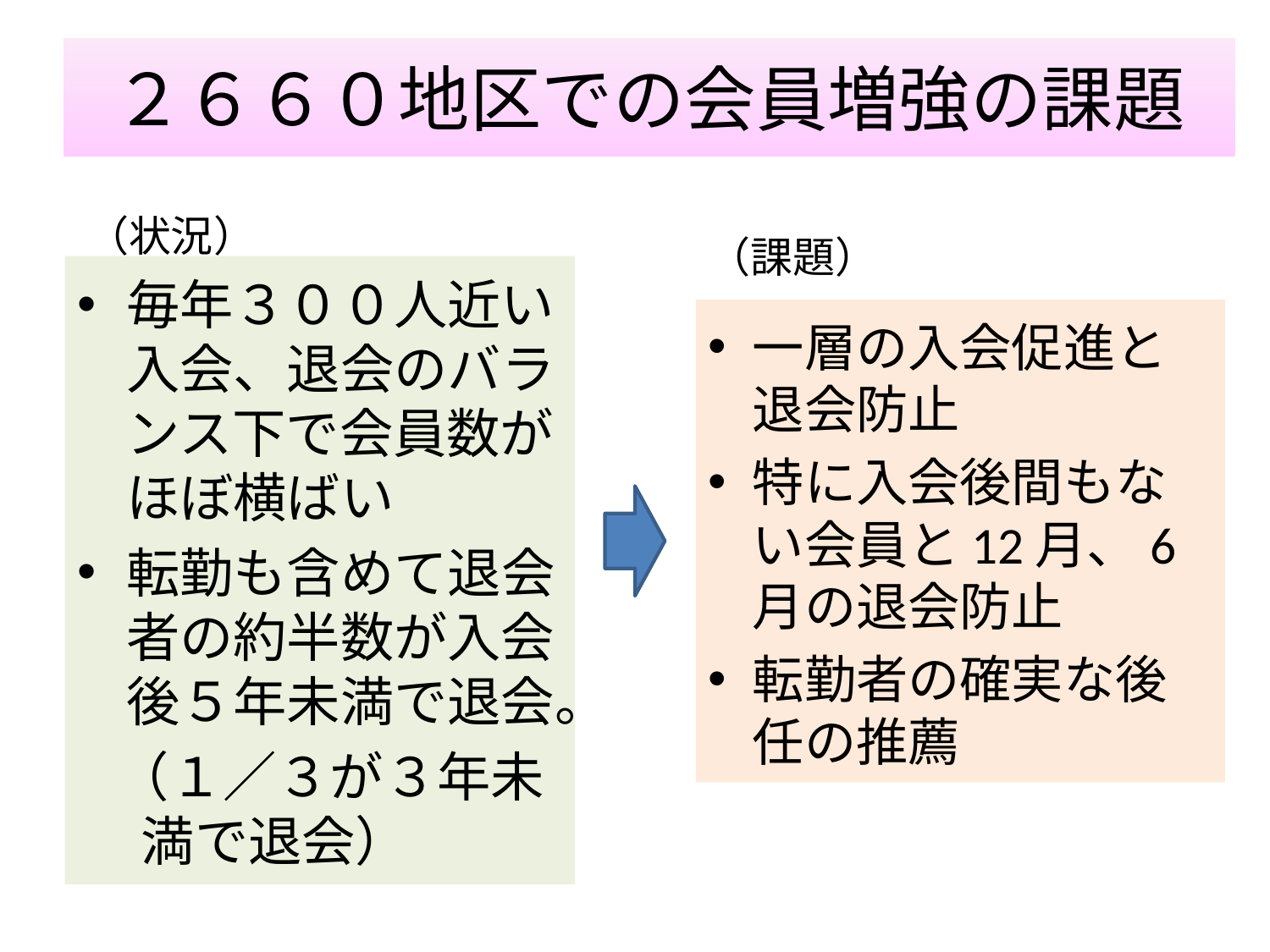

# ２６６０地区での会員増強の課題
（状況）
（課題）
毎年３００人近い入会、退会のバランス下で会員数がほぼ横ばい
転勤も含めて退会者の約半数が入会後５年未満で退会。
（１／３が３年未満で退会）

一層の入会促進と退会防止
特に入会後間もない会員と12月、6月の退会防止
転勤者の確実な後任の推薦